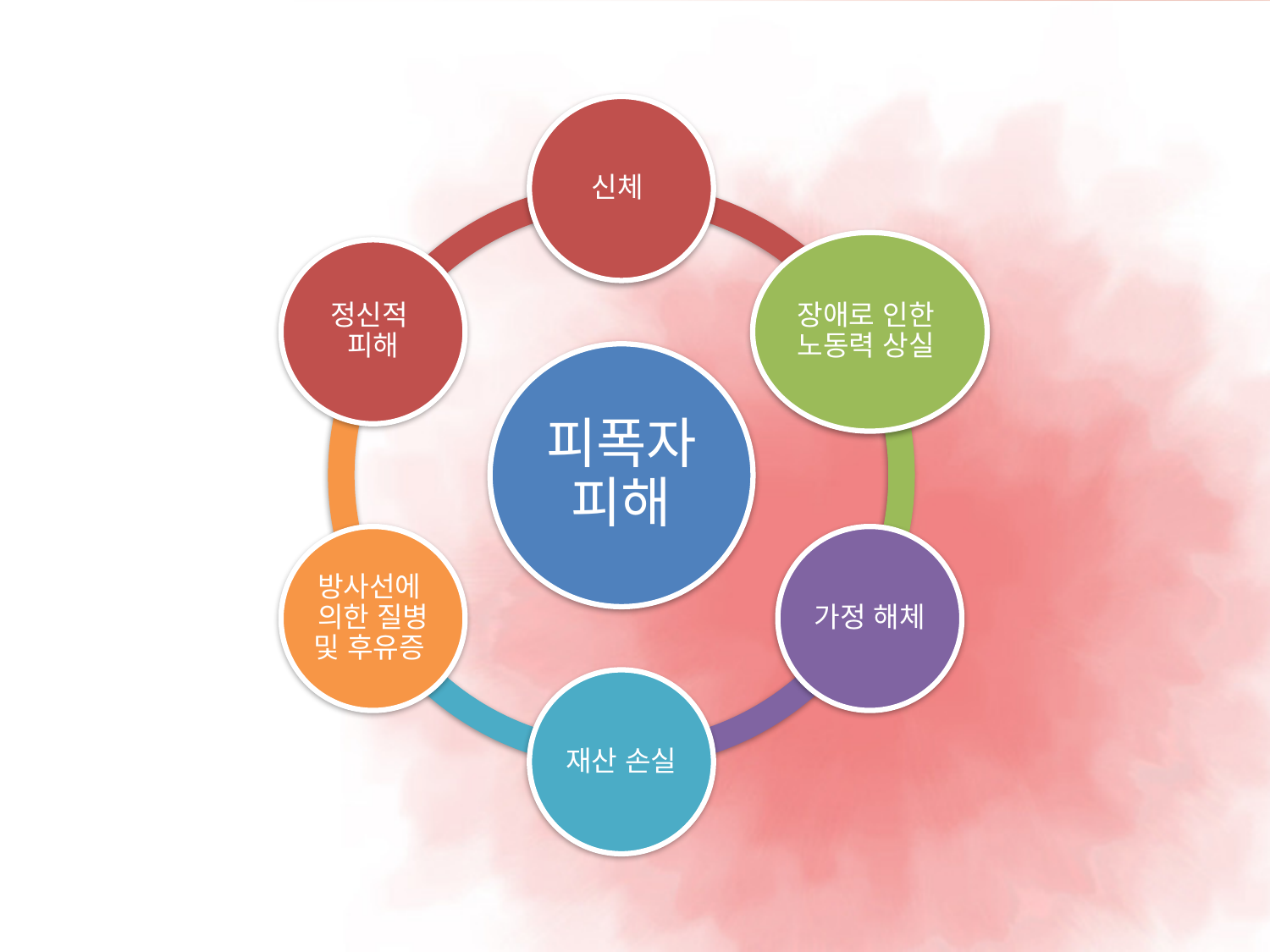

피폭자피해
신체
장애로 인한
노동력 상실
가정 해체
재산 손실
방사선에
의한 질병 및 후유증
정신적
피해